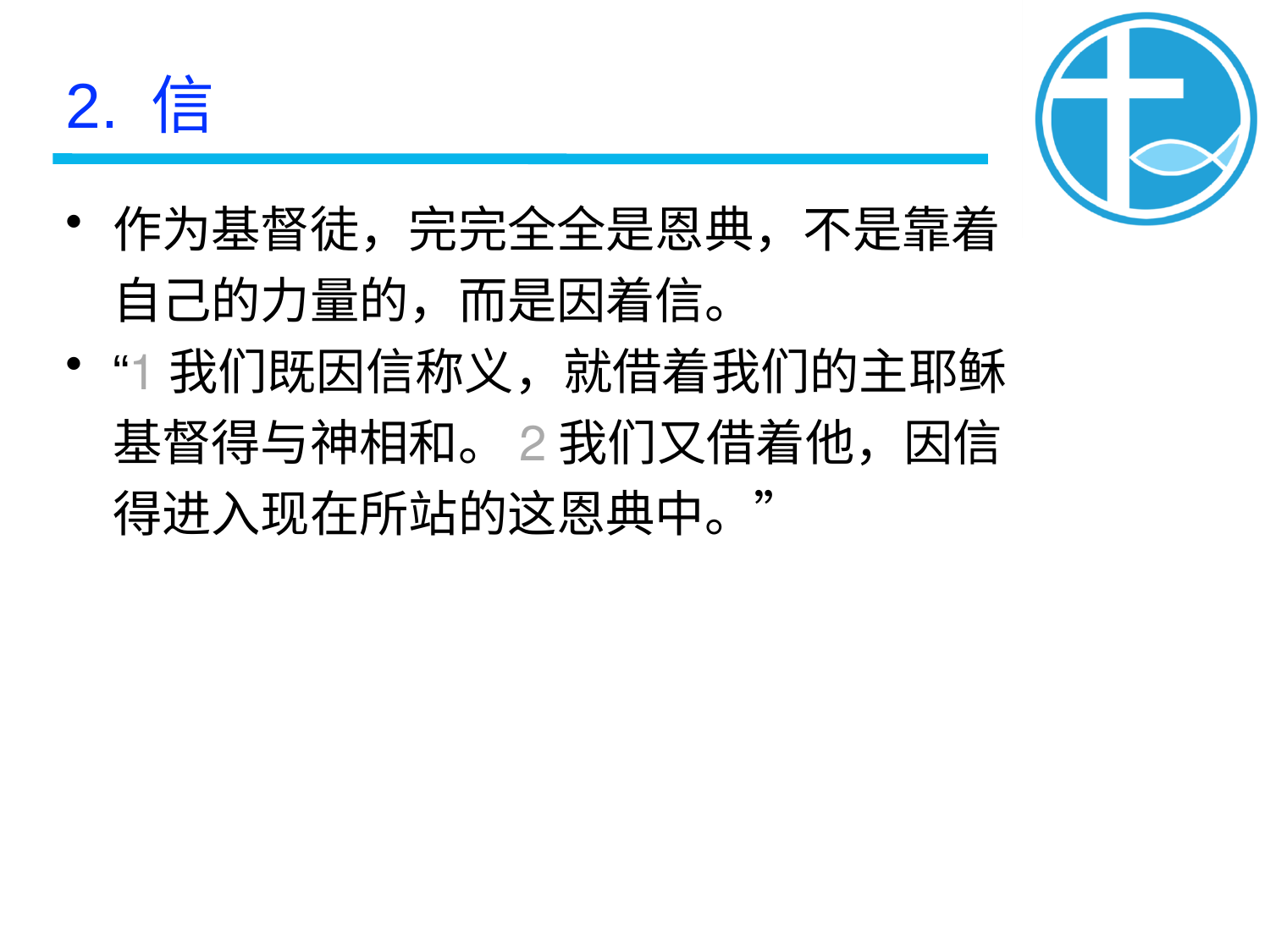

2. 信
作为基督徒，完完全全是恩典，不是靠着自己的力量的，而是因着信。
“1我们既因信称义，就借着我们的主耶稣基督得与神相和。2我们又借着他，因信得进入现在所站的这恩典中。”